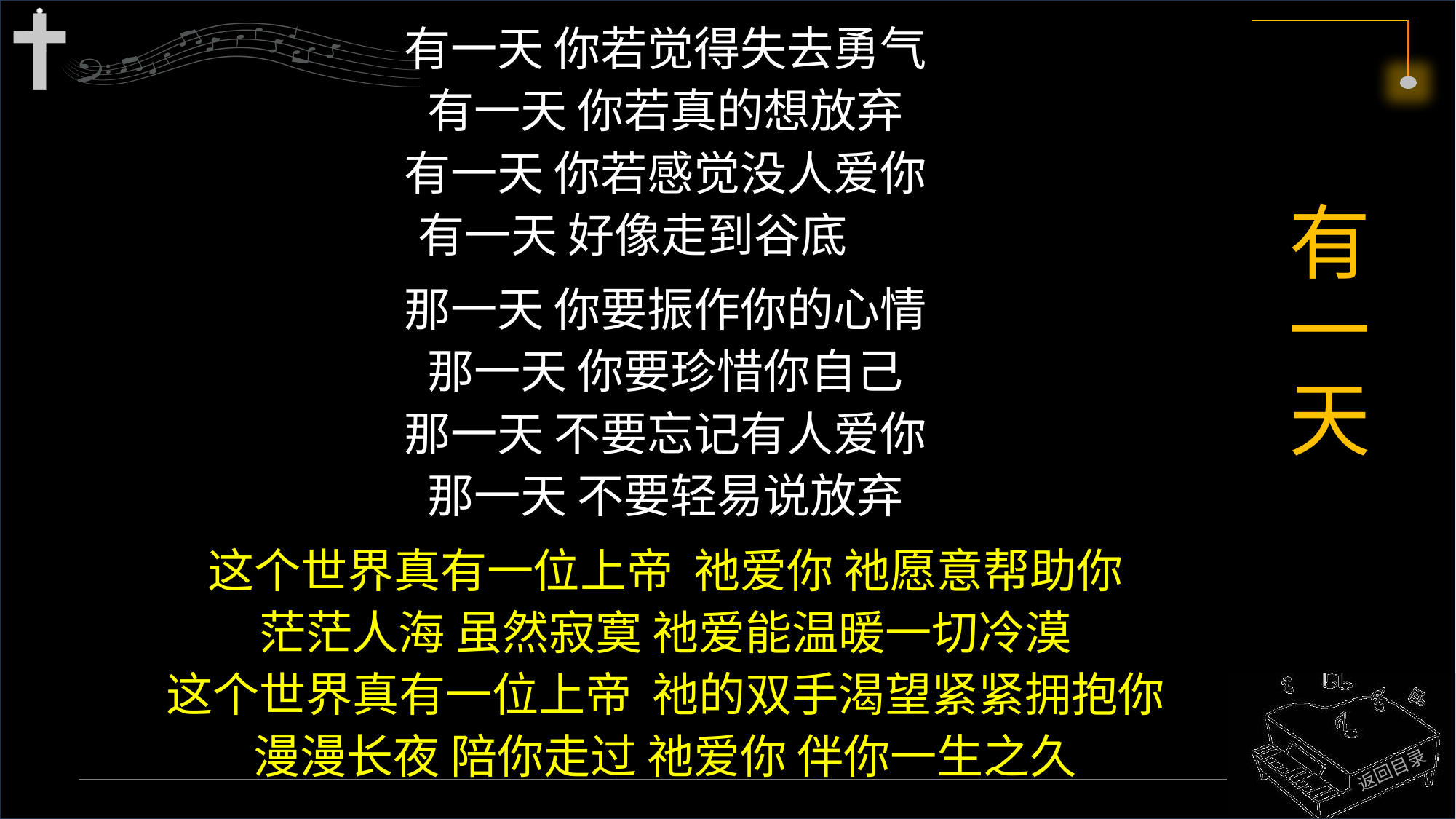

有一天 你若觉得失去勇气
有一天 你若真的想放弃
有一天 你若感觉没人爱你
有一天 好像走到谷底   .

那一天 你要振作你的心情
那一天 你要珍惜你自己
那一天 不要忘记有人爱你
那一天 不要轻易说放弃

这个世界真有一位上帝  祂爱你 祂愿意帮助你
茫茫人海 虽然寂寞 祂爱能温暖一切冷漠
这个世界真有一位上帝  祂的双手渴望紧紧拥抱你
漫漫长夜 陪你走过 祂爱你 伴你一生之久
# 有一天